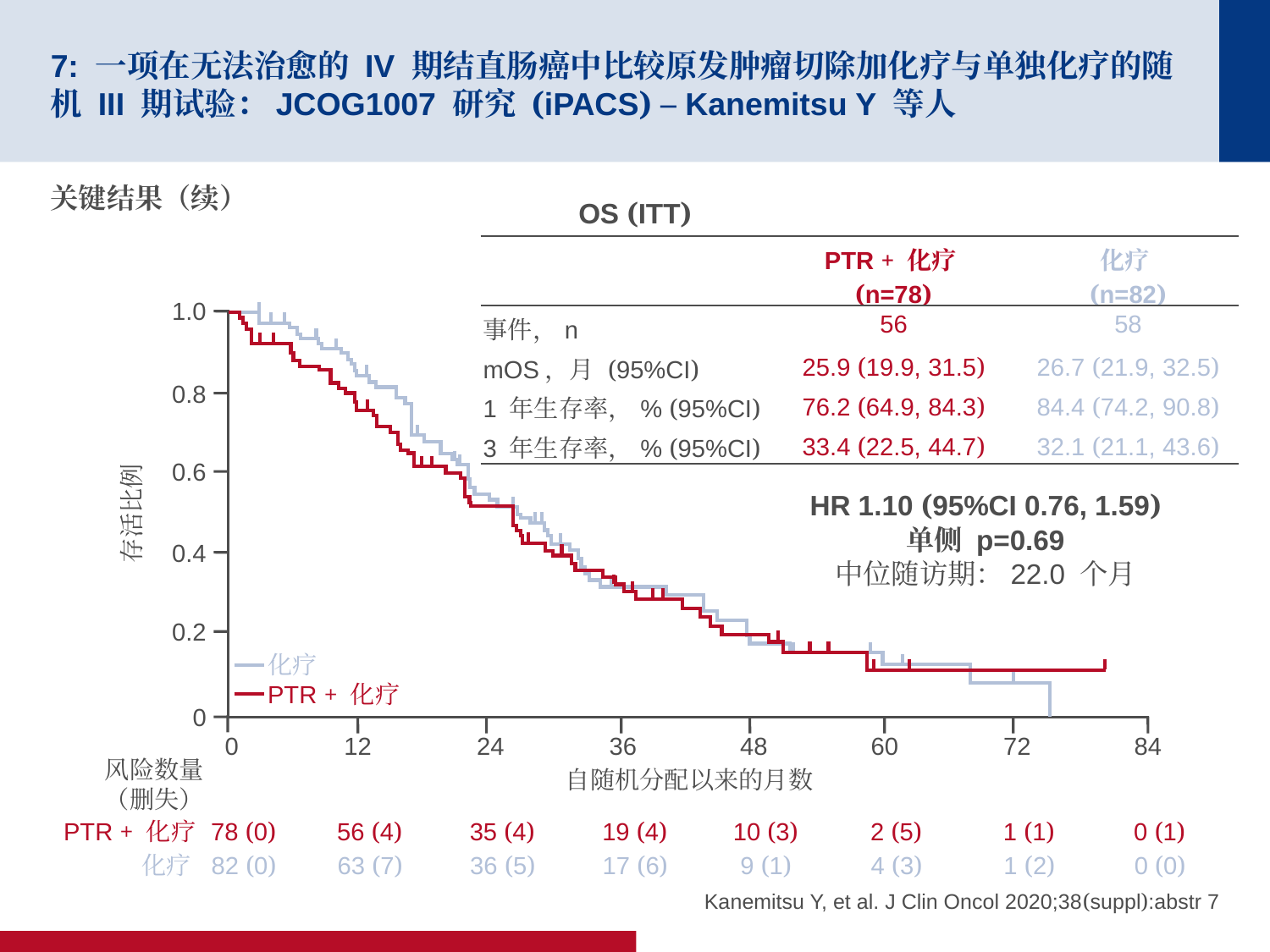

# 7: 一项在无法治愈的 IV 期结直肠癌中比较原发肿瘤切除加化疗与单独化疗的随机 III 期试验：JCOG1007 研究 (iPACS) – Kanemitsu Y 等人
关键结果（续）
OS (ITT)
|  | PTR + 化疗 (n=78) | 化疗 (n=82) |
| --- | --- | --- |
| 事件，n | 56 | 58 |
| mOS，月 (95%CI) | 25.9 (19.9, 31.5) | 26.7 (21.9, 32.5) |
| 1 年生存率，% (95%CI) | 76.2 (64.9, 84.3) | 84.4 (74.2, 90.8) |
| 3 年生存率，% (95%CI) | 33.4 (22.5, 44.7) | 32.1 (21.1, 43.6) |
1.0

0.8

0.6

HR 1.10 (95%CI 0.76, 1.59)
单侧 p=0.69
中位随访期：22.0 个月
存活比例
0.4

0.2

化疗
PTR + 化疗
0

0
12
24
36
48
60
72
84
风险数量
（删失）
自随机分配以来的月数
PTR + 化疗
78 (0)
56 (4)
35 (4)
19 (4)
10 (3)
2 (5)
1 (1)
0 (1)
化疗
82 (0)
63 (7)
36 (5)
17 (6)
9 (1)
4 (3)
1 (2)
0 (0)
Kanemitsu Y, et al. J Clin Oncol 2020;38(suppl):abstr 7